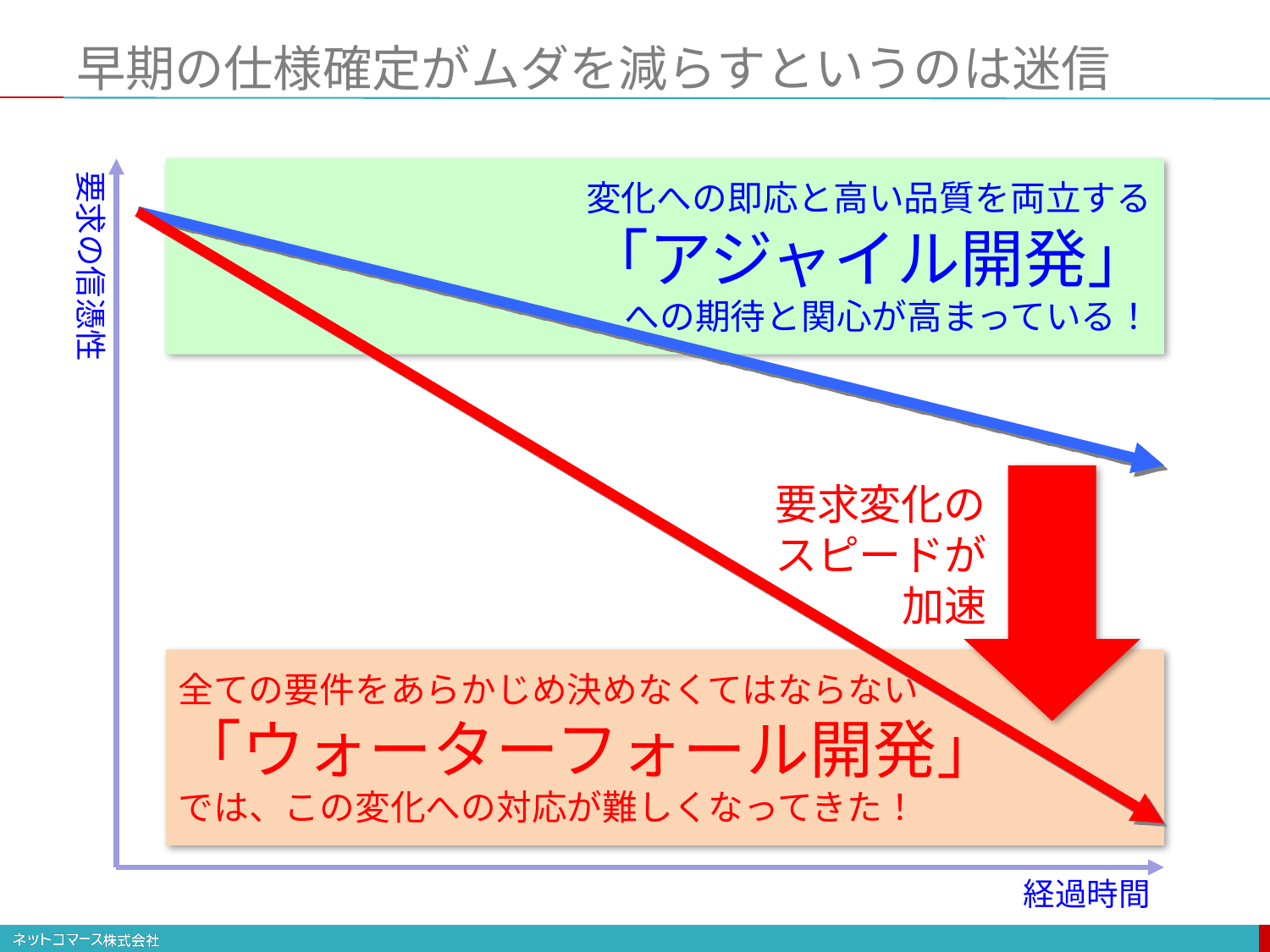

# 早期の仕様確定がムダを減らすというのは迷信
要求の信憑性
変化への即応と高い品質を両立する
「アジャイル開発」
への期待と関心が高まっている！

要求変化の
スピードが
加速
全ての要件をあらかじめ決めなくてはならない
「ウォーターフォール開発」
では、この変化への対応が難しくなってきた！
経過時間